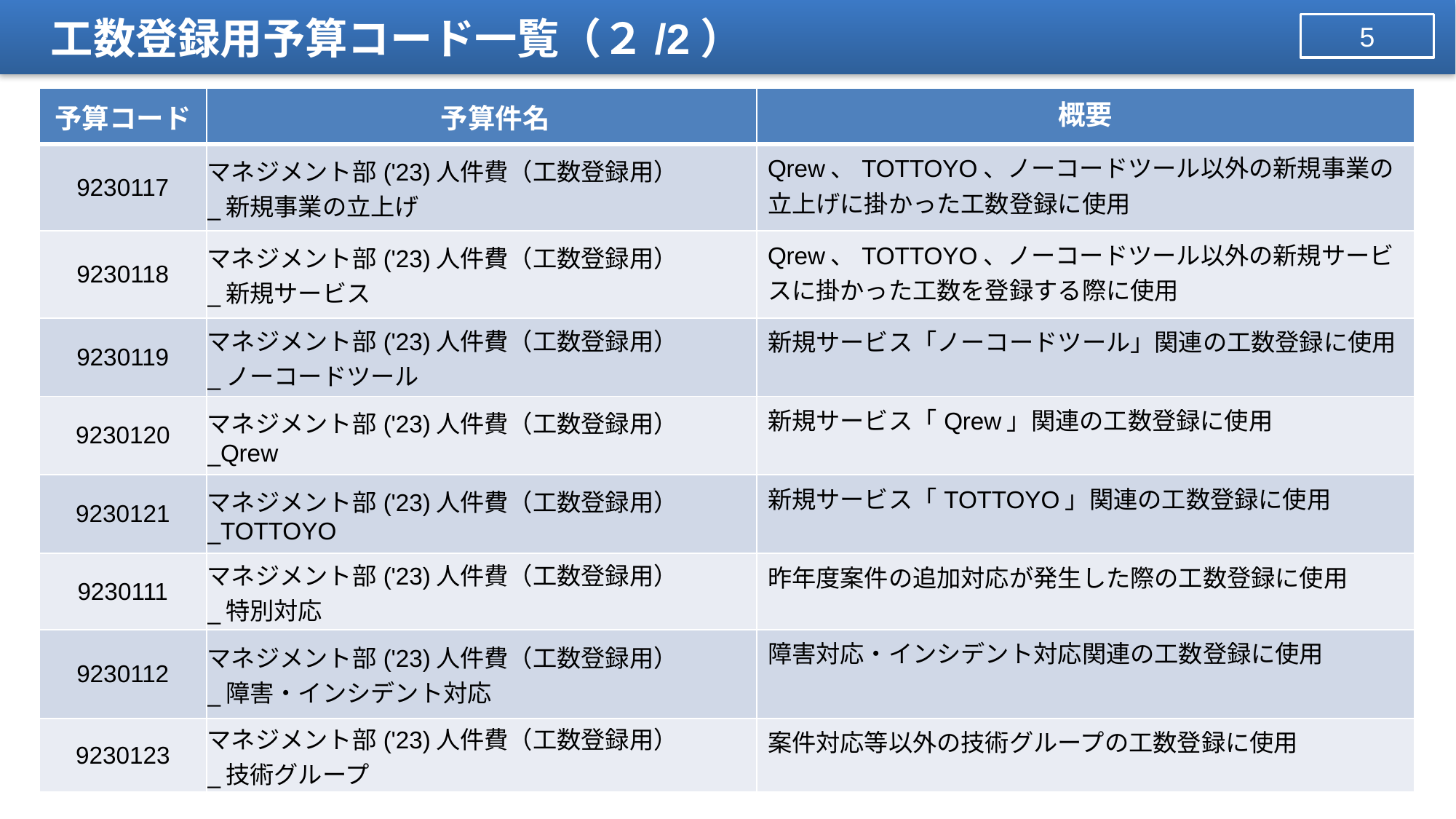

# 工数登録用予算コード一覧（２/2）
5
| 予算コード | 予算件名 | 概要 |
| --- | --- | --- |
| 9230117 | マネジメント部('23)人件費（工数登録用） \_新規事業の立上げ | Qrew、TOTTOYO、ノーコードツール以外の新規事業の立上げに掛かった工数登録に使用 |
| 9230118 | マネジメント部('23)人件費（工数登録用） \_新規サービス | Qrew、TOTTOYO、ノーコードツール以外の新規サービスに掛かった工数を登録する際に使用 |
| 9230119 | マネジメント部('23)人件費（工数登録用） \_ノーコードツール | 新規サービス「ノーコードツール」関連の工数登録に使用 |
| 9230120 | マネジメント部('23)人件費（工数登録用） \_Qrew | 新規サービス「Qrew」関連の工数登録に使用 |
| 9230121 | マネジメント部('23)人件費（工数登録用） \_TOTTOYO | 新規サービス「TOTTOYO」関連の工数登録に使用 |
| 9230111 | マネジメント部('23)人件費（工数登録用） \_特別対応 | 昨年度案件の追加対応が発生した際の工数登録に使用 |
| 9230112 | マネジメント部('23)人件費（工数登録用） \_障害・インシデント対応 | 障害対応・インシデント対応関連の工数登録に使用 |
| 9230123 | マネジメント部('23)人件費（工数登録用） \_技術グループ | 案件対応等以外の技術グループの工数登録に使用 |